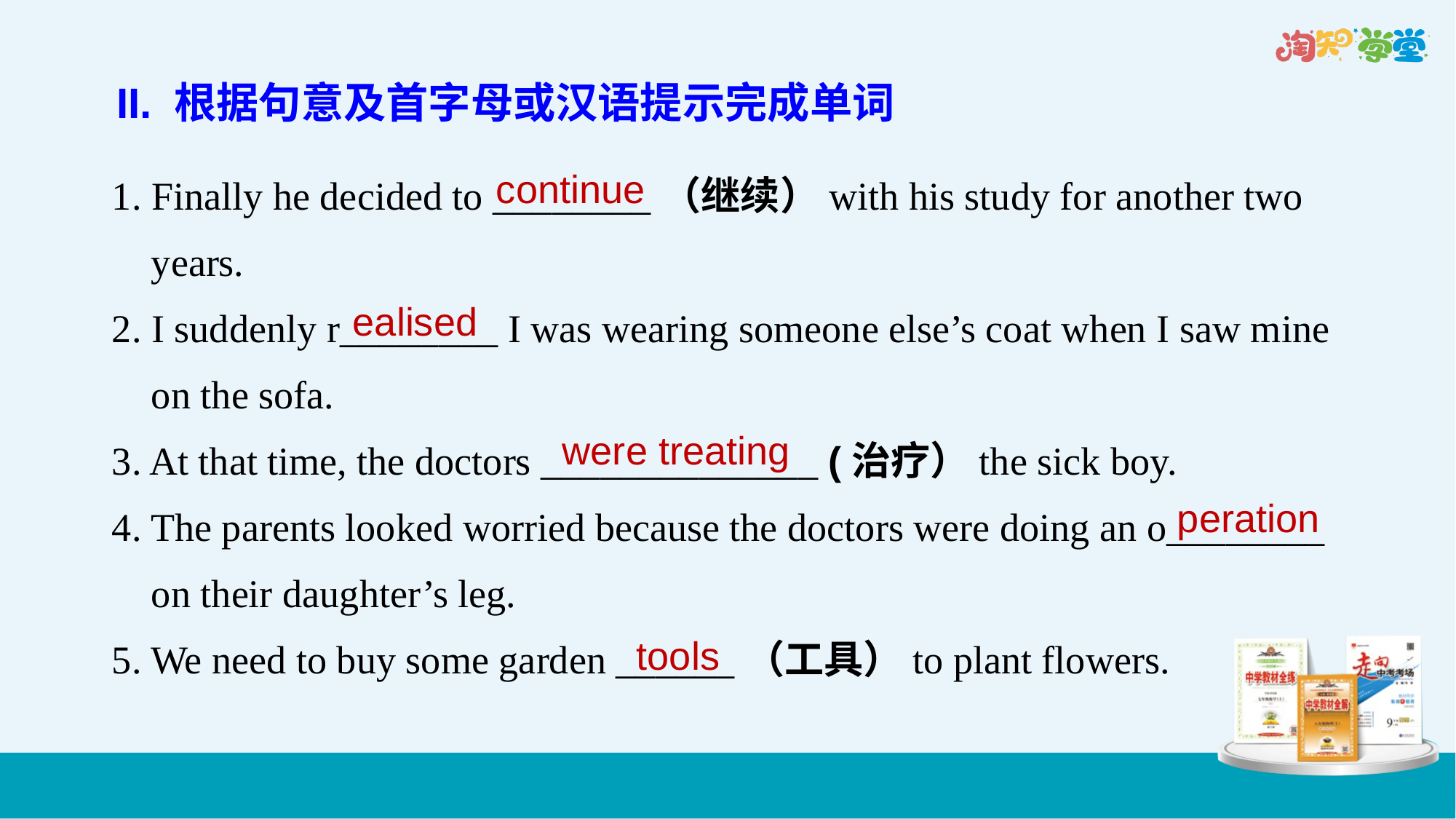

II. 根据句意及首字母或汉语提示完成单词
1. Finally he decided to ________（继续）with his study for another two
    years.
2. I suddenly r________ I was wearing someone else’s coat when I saw mine
    on the sofa.
3. At that time, the doctors ______________ (治疗）the sick boy.
4. The parents looked worried because the doctors were doing an o________
    on their daughter’s leg.
5. We need to buy some garden ______（工具）to plant flowers.
 continue
 ealised
 were treating
 peration
 tools